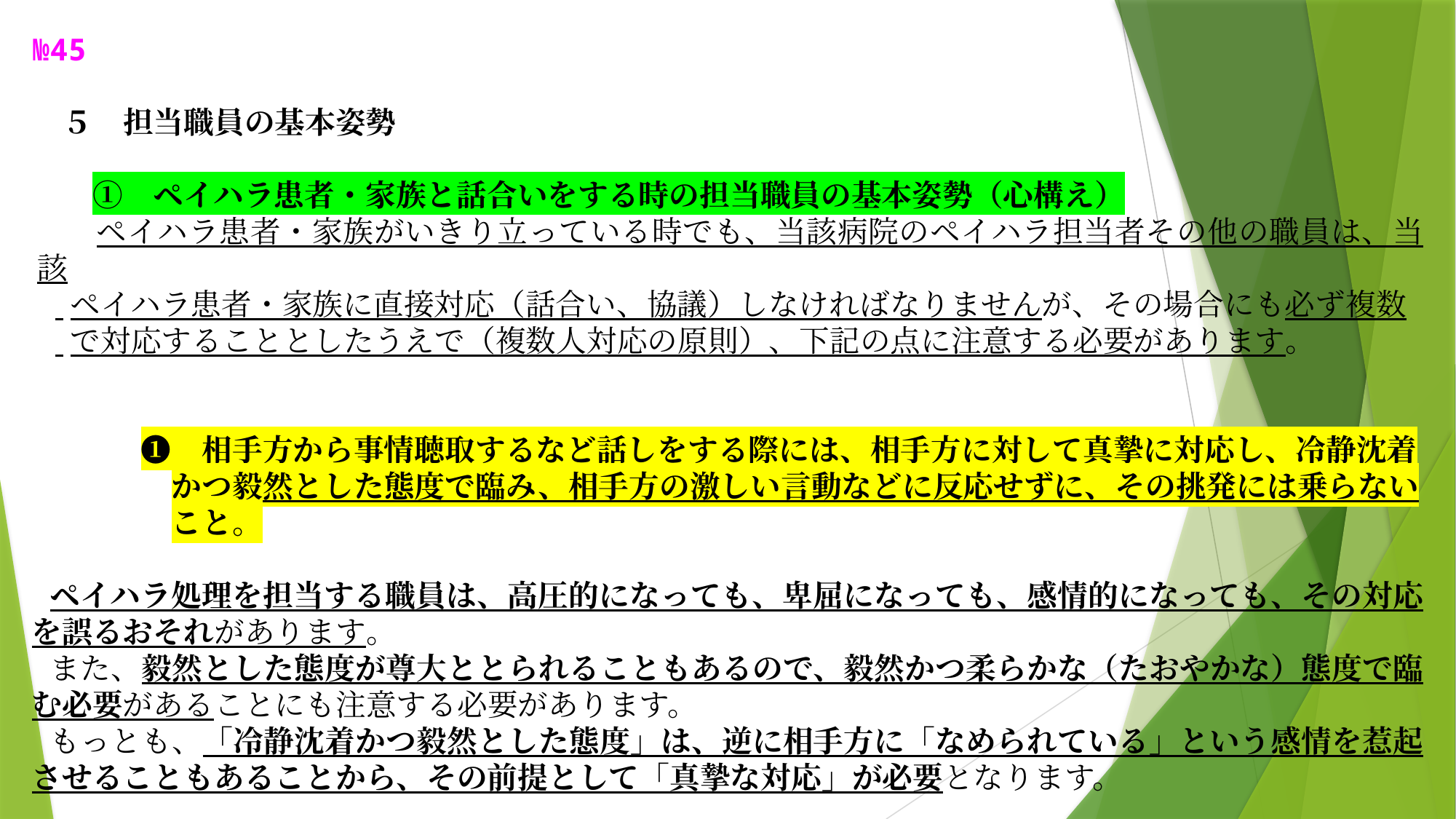

№45

　５　担当職員の基本姿勢

　　①　ペイハラ患者・家族と話合いをする時の担当職員の基本姿勢（心構え）
    ペイハラ患者・家族がいきり立っている時でも、当該病院のペイハラ担当者その他の職員は、当該
 ペイハラ患者・家族に直接対応（話合い、協議）しなければなりませんが、その場合にも必ず複数
 で対応することとしたうえで（複数人対応の原則）、下記の点に注意する必要があります。

　　　❶　相手方から事情聴取するなど話しをする際には、相手方に対して真摯に対応し、冷静沈着
　　　　かつ毅然とした態度で臨み、相手方の激しい言動などに反応せずに、その挑発には乗らない
　　　　こと。

ペイハラ処理を担当する職員は、高圧的になっても、卑屈になっても、感情的になっても、その対応を誤るおそれがあります。
また、毅然とした態度が尊大ととられることもあるので、毅然かつ柔らかな（たおやかな）態度で臨む必要があることにも注意する必要があります。
もっとも、「冷静沈着かつ毅然とした態度」は、逆に相手方に「なめられている」という感情を惹起させることもあることから、その前提として「真摯な対応」が必要となります。